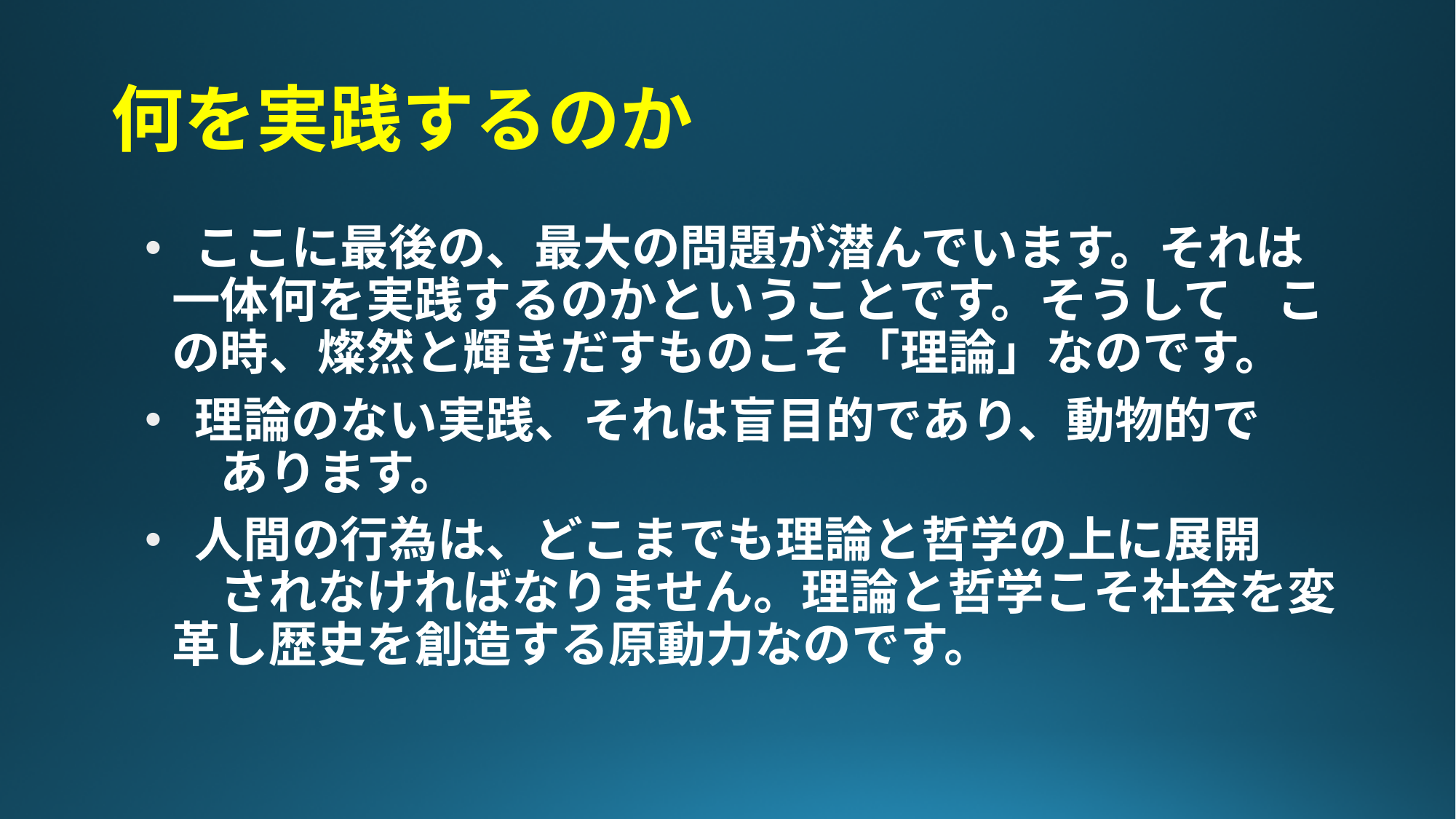

# 何を実践するのか
 ここに最後の、最大の問題が潜んでいます。それは一体何を実践するのかということです。そうして    この時、燦然と輝きだすものこそ「理論」なのです。
 理論のない実践、それは盲目的であり、動物的で　　あります。
 人間の行為は、どこまでも理論と哲学の上に展開　　されなければなりません。理論と哲学こそ社会を変革し歴史を創造する原動力なのです。